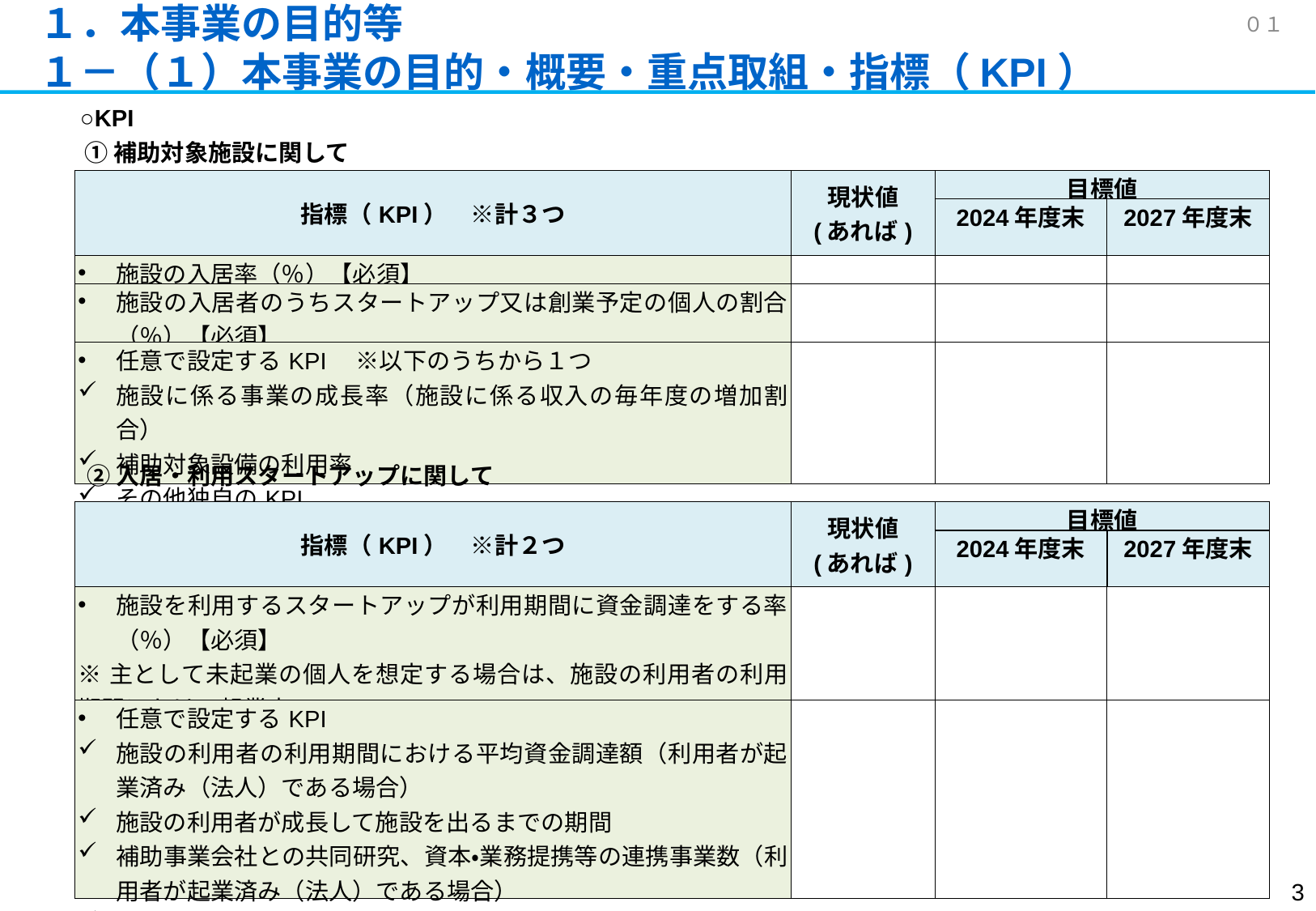

# １．本事業の目的等 １－（１）本事業の目的・概要・重点取組・指標（KPI）
０１
○KPI
①補助対象施設に関して
| 指標（KPI）　※計３つ | 現状値 (あれば) | 目標値 |  |
| --- | --- | --- | --- |
|  |  | 2024年度末 | 2027年度末 |
| 施設の入居率（％）【必須】 |  |  |  |
| 施設の入居者のうちスタートアップ又は創業予定の個人の割合（％）【必須】 |  |  |  |
| 任意で設定するKPI　※以下のうちから１つ 施設に係る事業の成長率（施設に係る収入の毎年度の増加割合） 補助対象設備の利用率 その他独自のKPI |  |  |  |
②入居・利用スタートアップに関して
| 指標（KPI）　※計２つ | 現状値 (あれば) | 目標値 |  |
| --- | --- | --- | --- |
|  |  | 2024年度末 | 2027年度末 |
| 施設を利用するスタートアップが利用期間に資金調達をする率（％）【必須】 ※主として未起業の個人を想定する場合は、施設の利用者の利用期間における起業率 |  |  |  |
| 任意で設定するKPI 施設の利用者の利用期間における平均資金調達額（利用者が起業済み（法人）である場合） 施設の利用者が成長して施設を出るまでの期間 補助事業会社との共同研究、資本・業務提携等の連携事業数（利用者が起業済み（法人）である場合）　 その他独自のKPI |  |  |  |
3